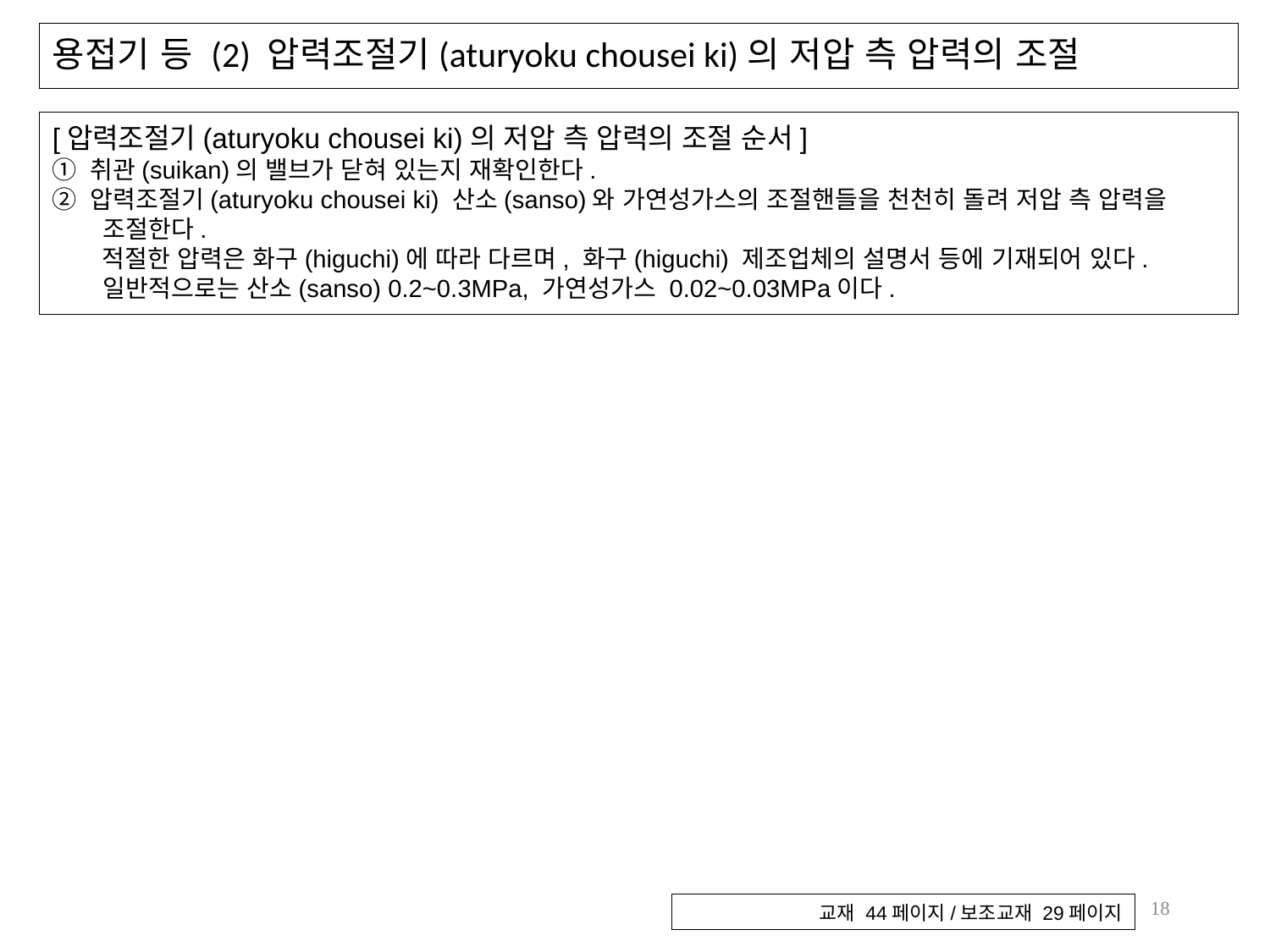

# 용접기 등 (2) 압력조절기(aturyoku chousei ki)의 저압 측 압력의 조절
[압력조절기(aturyoku chousei ki)의 저압 측 압력의 조절 순서]
① 취관(suikan)의 밸브가 닫혀 있는지 재확인한다.
② 압력조절기(aturyoku chousei ki) 산소(sanso)와 가연성가스의 조절핸들을 천천히 돌려 저압 측 압력을 조절한다.
　　적절한 압력은 화구(higuchi)에 따라 다르며, 화구(higuchi) 제조업체의 설명서 등에 기재되어 있다. 일반적으로는 산소(sanso) 0.2~0.3MPa, 가연성가스 0.02~0.03MPa이다.
18
교재 44페이지/보조교재 29페이지